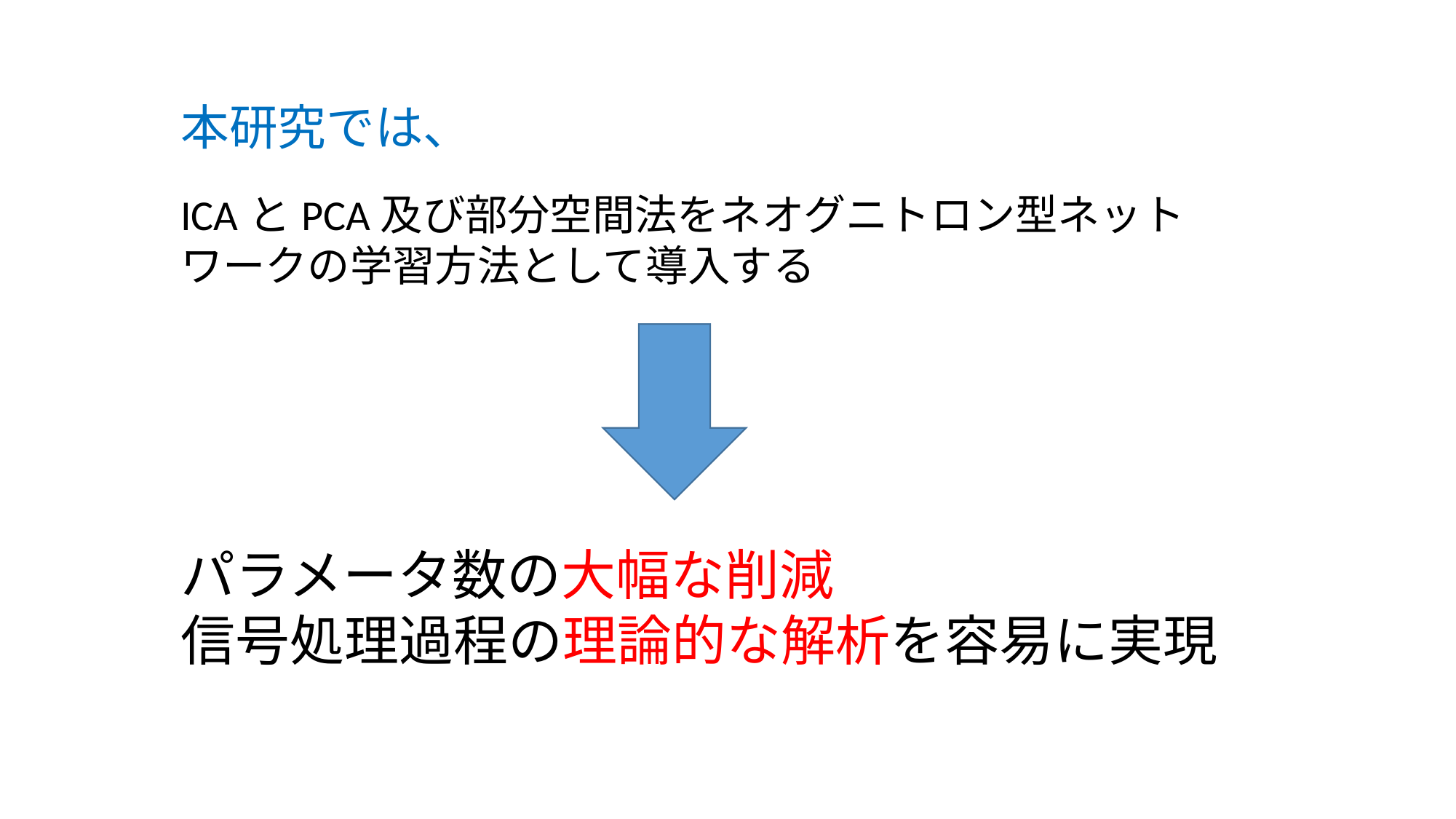

本研究では、

ICAとPCA及び部分空間法をネオグニトロン型ネットワークの学習方法として導入する

パラメータ数の大幅な削減
信号処理過程の理論的な解析を容易に実現